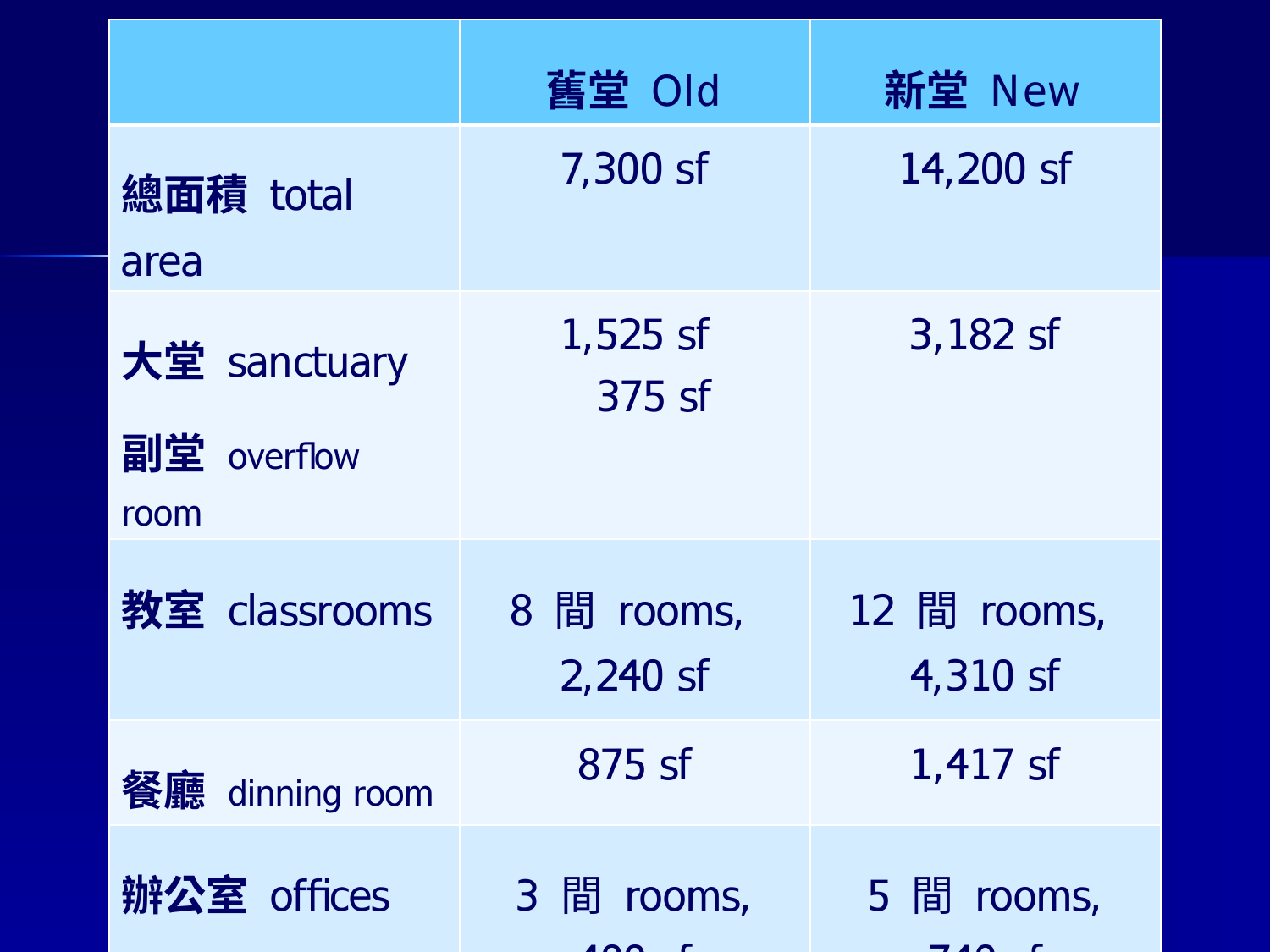

|  | 舊堂 Old | 新堂 New |
| --- | --- | --- |
| 總面積 total area | 7,300 sf | 14,200 sf |
| 大堂 sanctuary 副堂 overflow room | 1,525 sf 375 sf | 3,182 sf |
| 教室 classrooms | 8 間 rooms, 2,240 sf | 12 間 rooms, 4,310 sf |
| 餐廳 dinning room | 875 sf | 1,417 sf |
| 辦公室 offices | 3 間 rooms, 400 sf | 5 間 rooms, 740 sf |
| 車位 parking | 21 | 44 |